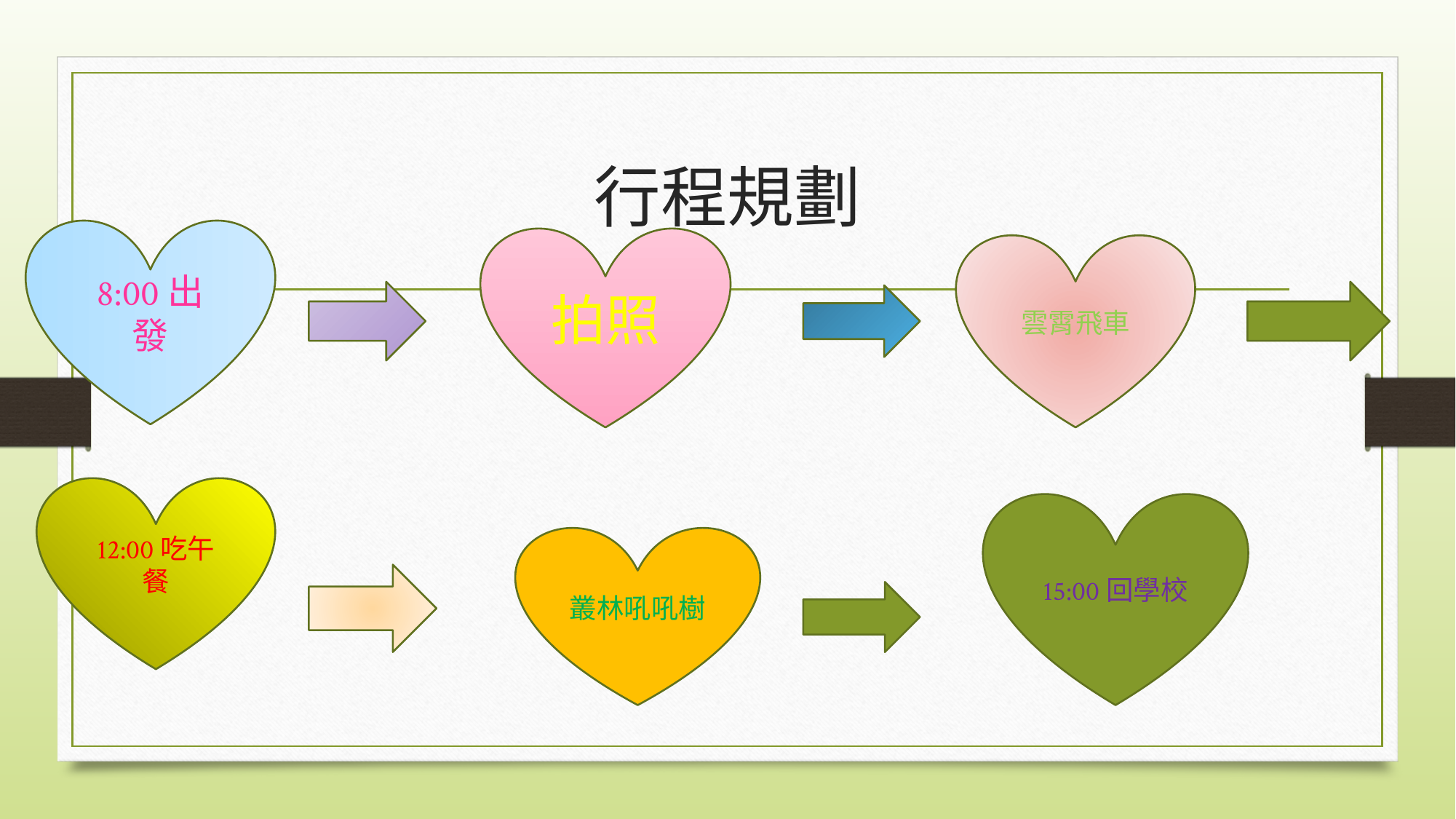

# 行程規劃
8:00出發
拍照
雲霄飛車

12:00吃午餐
15:00回學校
叢林吼吼樹